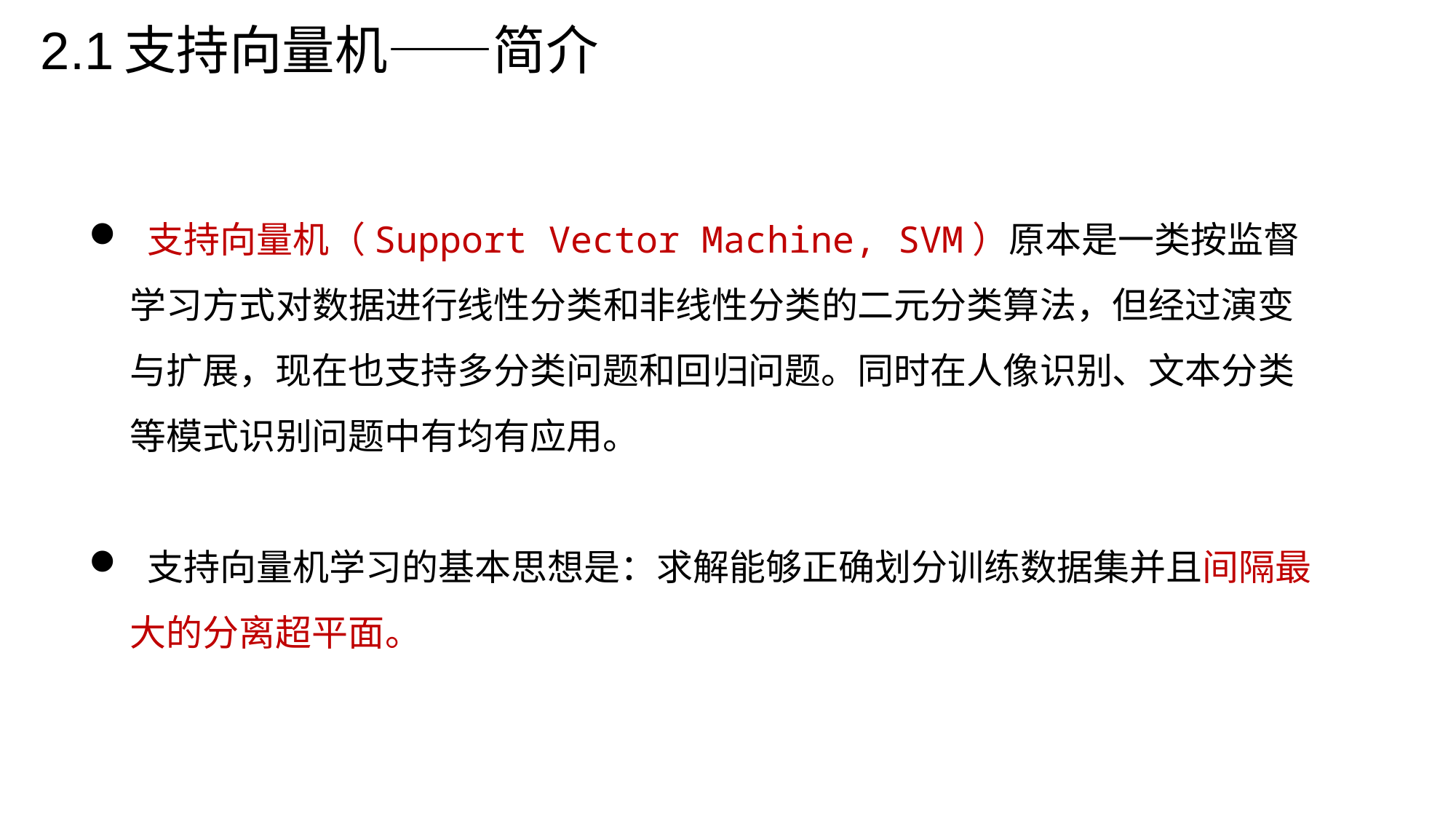

# 2.1支持向量机——简介
 支持向量机（Support Vector Machine, SVM）原本是一类按监督学习方式对数据进行线性分类和非线性分类的二元分类算法，但经过演变与扩展，现在也支持多分类问题和回归问题。同时在人像识别、文本分类等模式识别问题中有均有应用。

 支持向量机学习的基本思想是：求解能够正确划分训练数据集并且间隔最大的分离超平面。